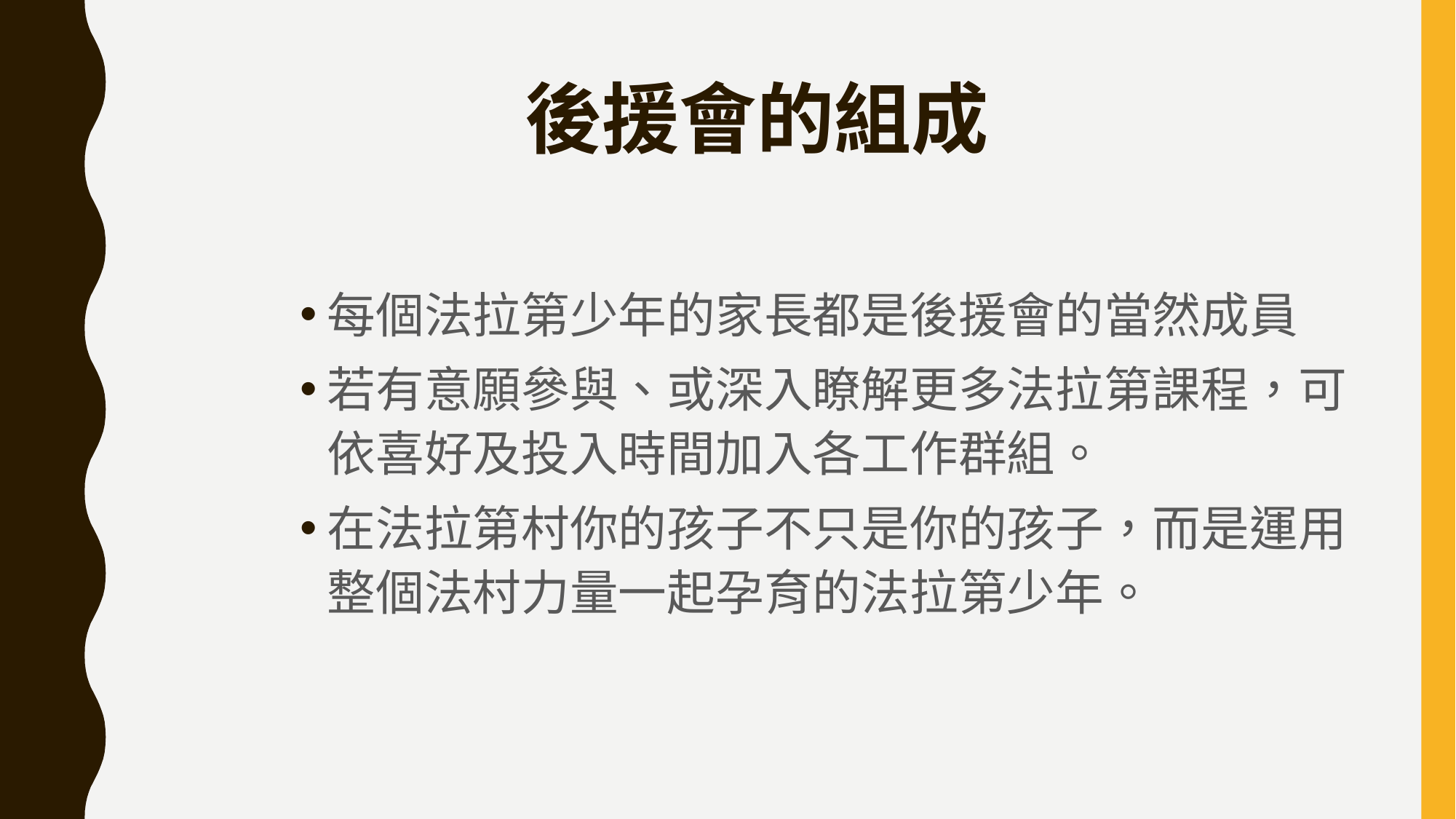

# 後援會的組成
每個法拉第少年的家長都是後援會的當然成員
若有意願參與、或深入瞭解更多法拉第課程，可依喜好及投入時間加入各工作群組。
在法拉第村你的孩子不只是你的孩子，而是運用整個法村力量一起孕育的法拉第少年。